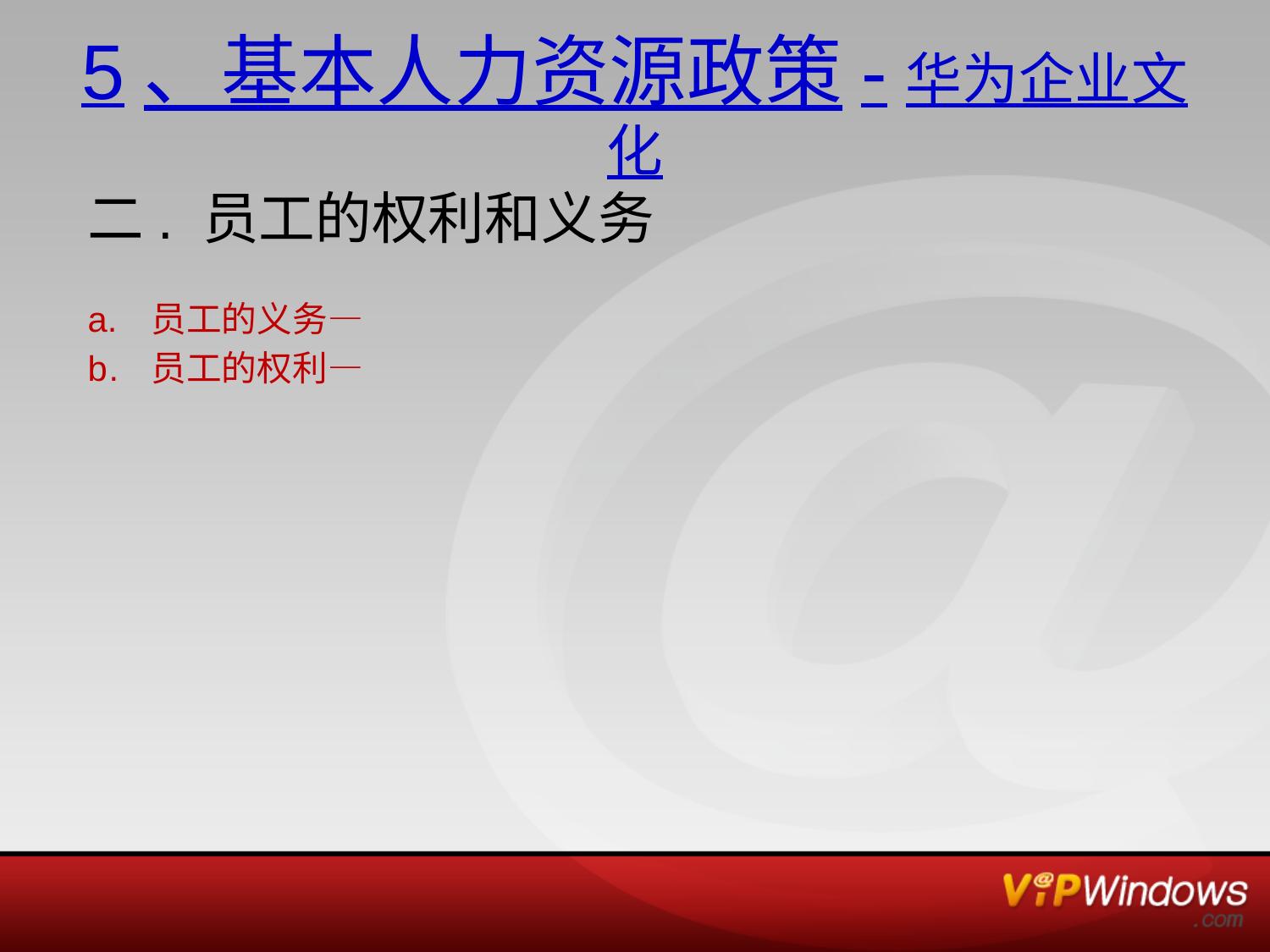

# 5、基本人力资源政策-华为企业文化
二. 员工的权利和义务

员工的义务—
员工的权利—